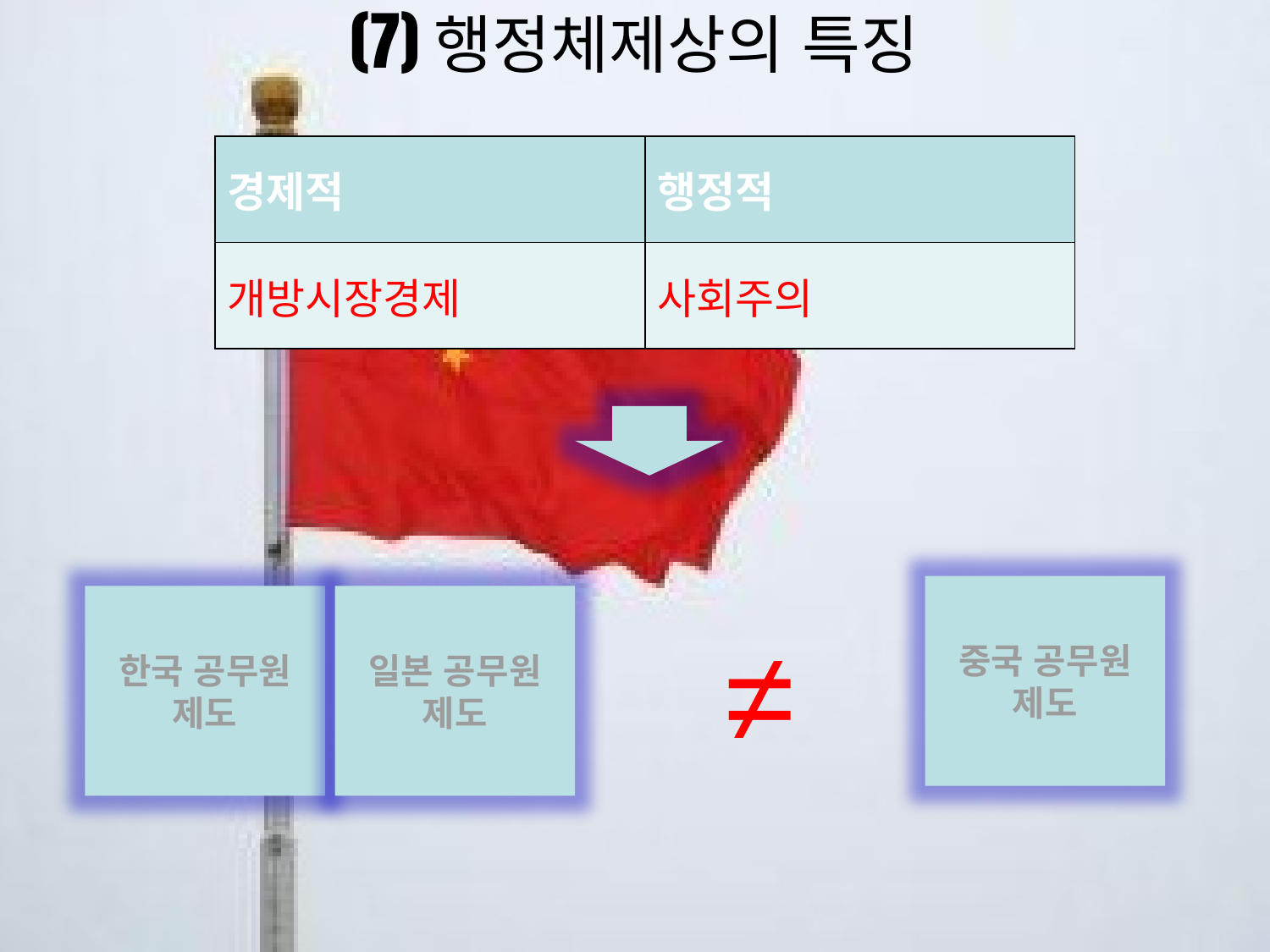

# (7)행정체제상의 특징
| 경제적 | 행정적 |
| --- | --- |
| 개방시장경제 | 사회주의 |

중국 공무원 제도
한국 공무원 제도
일본 공무원 제도
≠